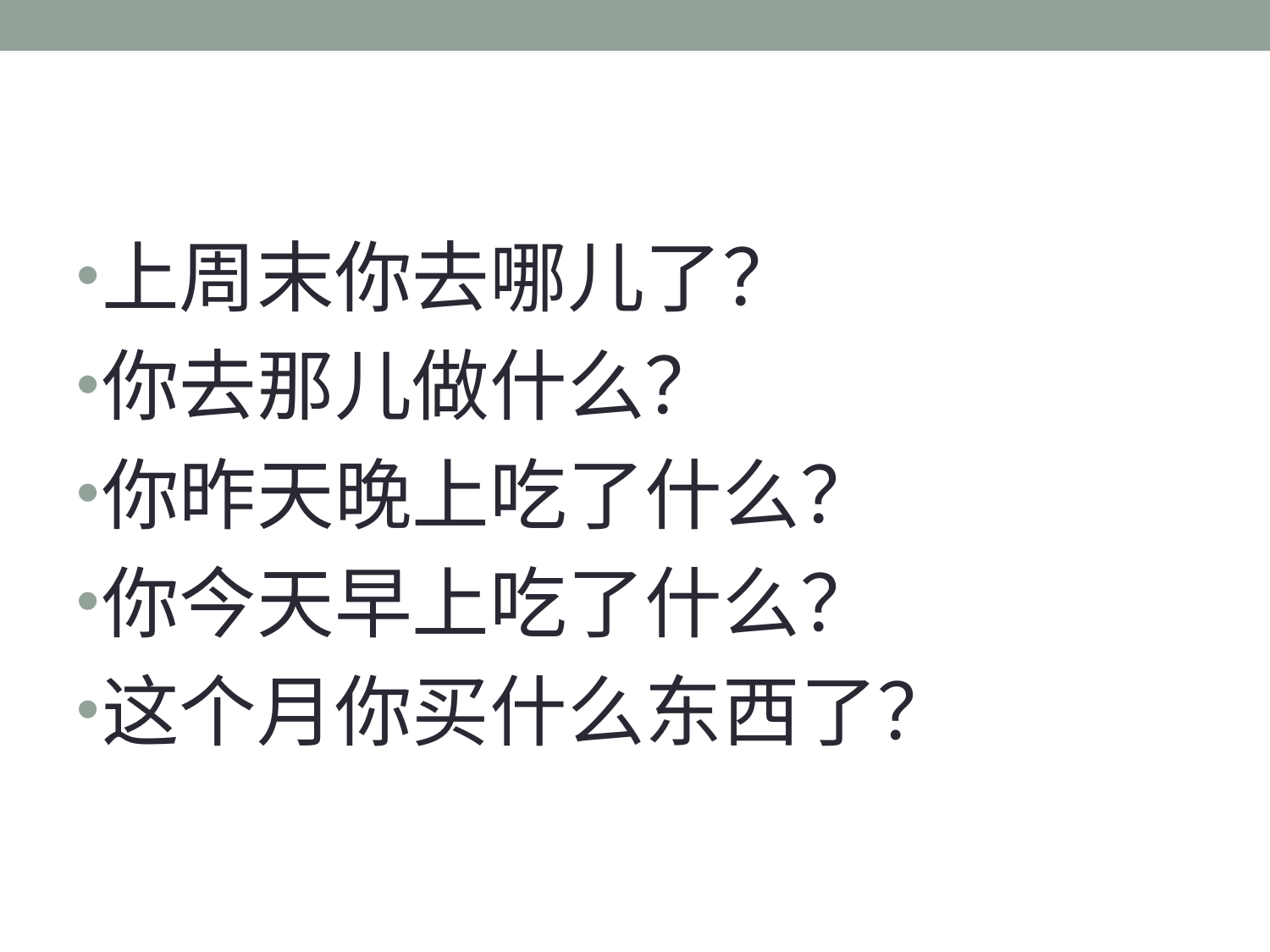

#
上周末你去哪儿了？
你去那儿做什么？
你昨天晚上吃了什么？
你今天早上吃了什么？
这个月你买什么东西了？